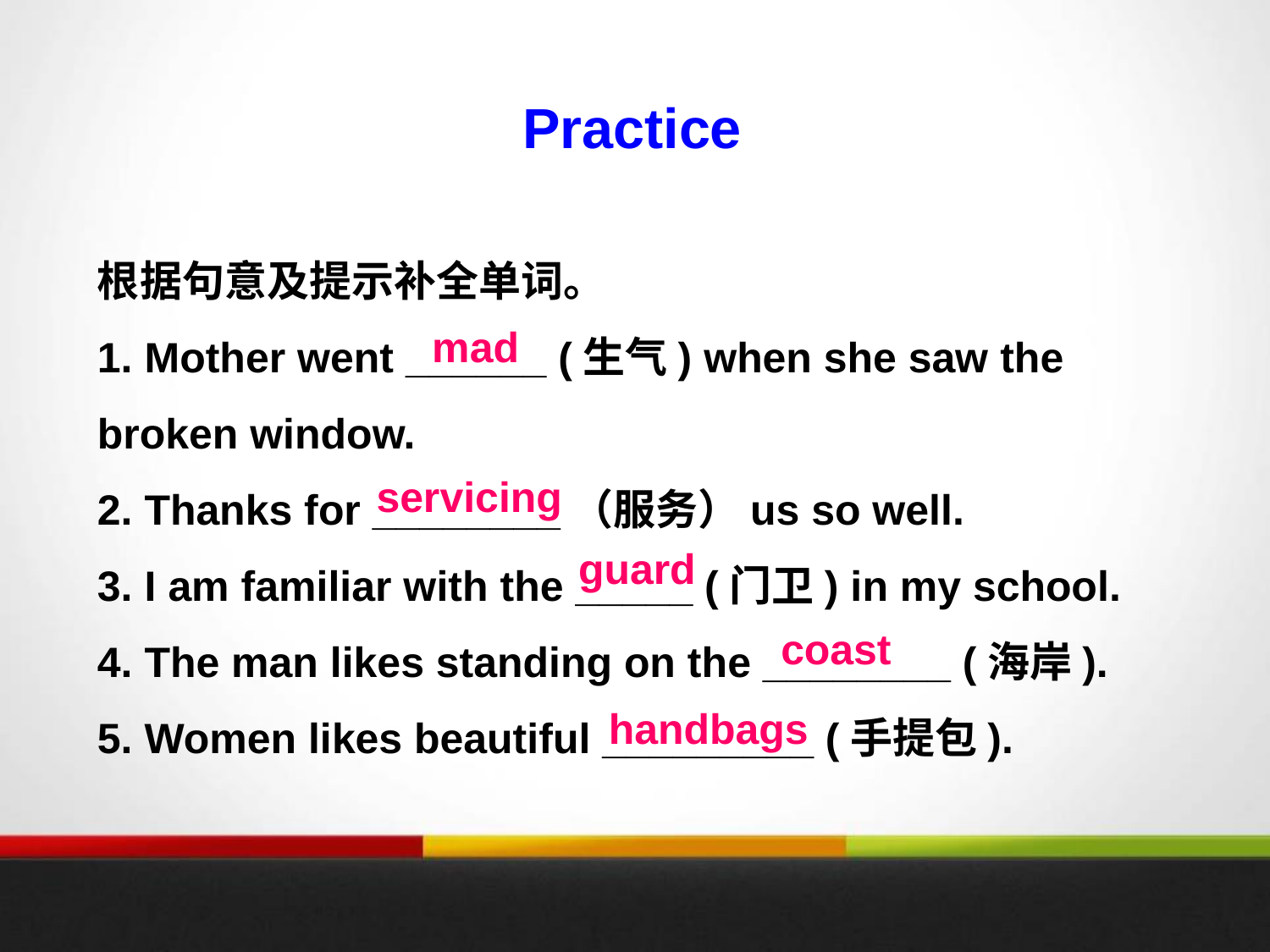

Practice
根据句意及提示补全单词。
1. Mother went ______ (生气) when she saw the broken window.
2. Thanks for ________（服务）us so well.
3. I am familiar with the _____ (门卫) in my school.
4. The man likes standing on the ________ (海岸).
5. Women likes beautiful _________ (手提包).
mad
servicing
guard
coast
handbags